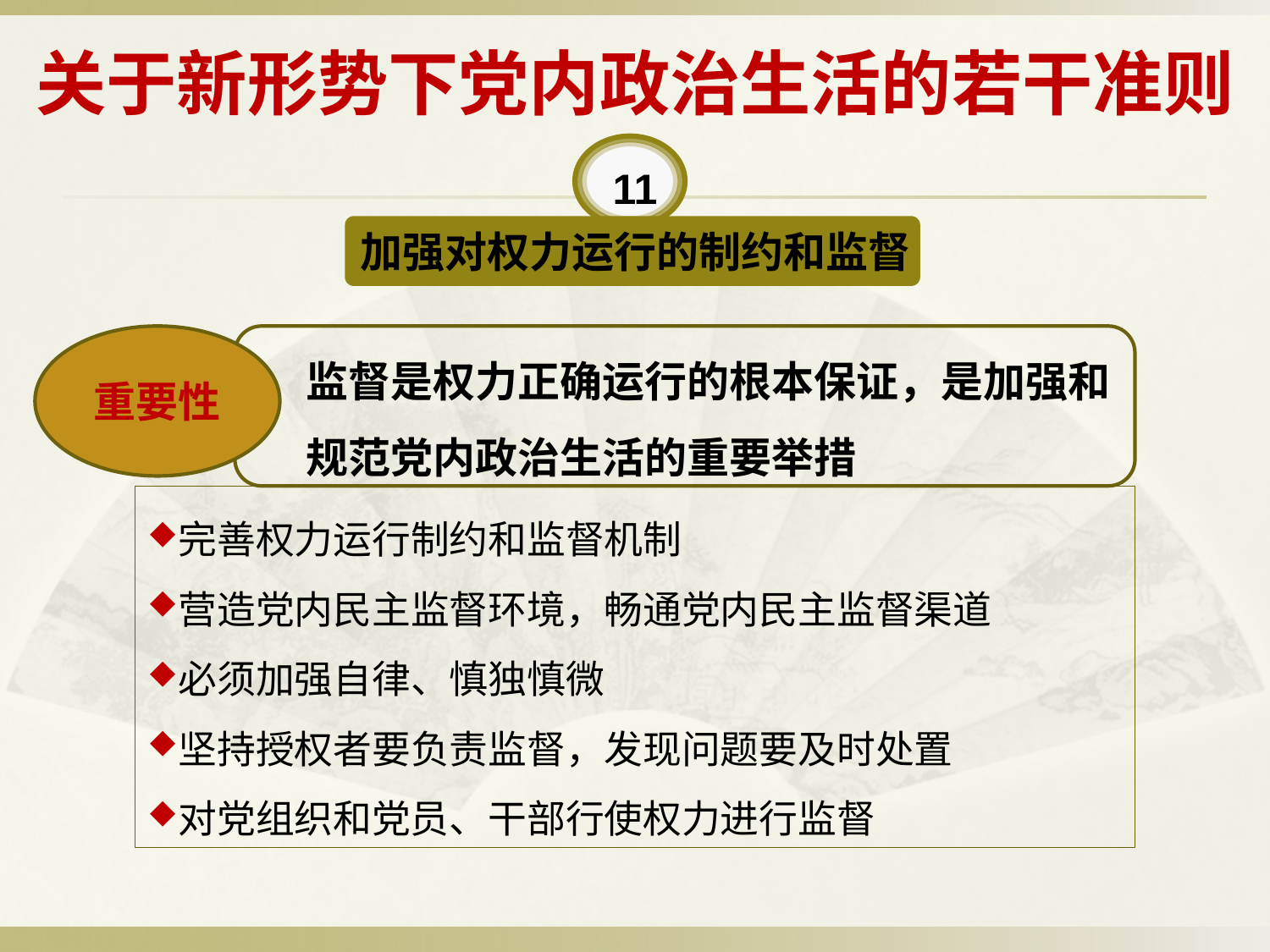

# 关于新形势下党内政治生活的若干准则

11
加强对权力运行的制约和监督
重要性
监督是权力正确运行的根本保证，是加强和规范党内政治生活的重要举措
完善权力运行制约和监督机制
营造党内民主监督环境，畅通党内民主监督渠道
必须加强自律、慎独慎微
坚持授权者要负责监督，发现问题要及时处置
对党组织和党员、干部行使权力进行监督